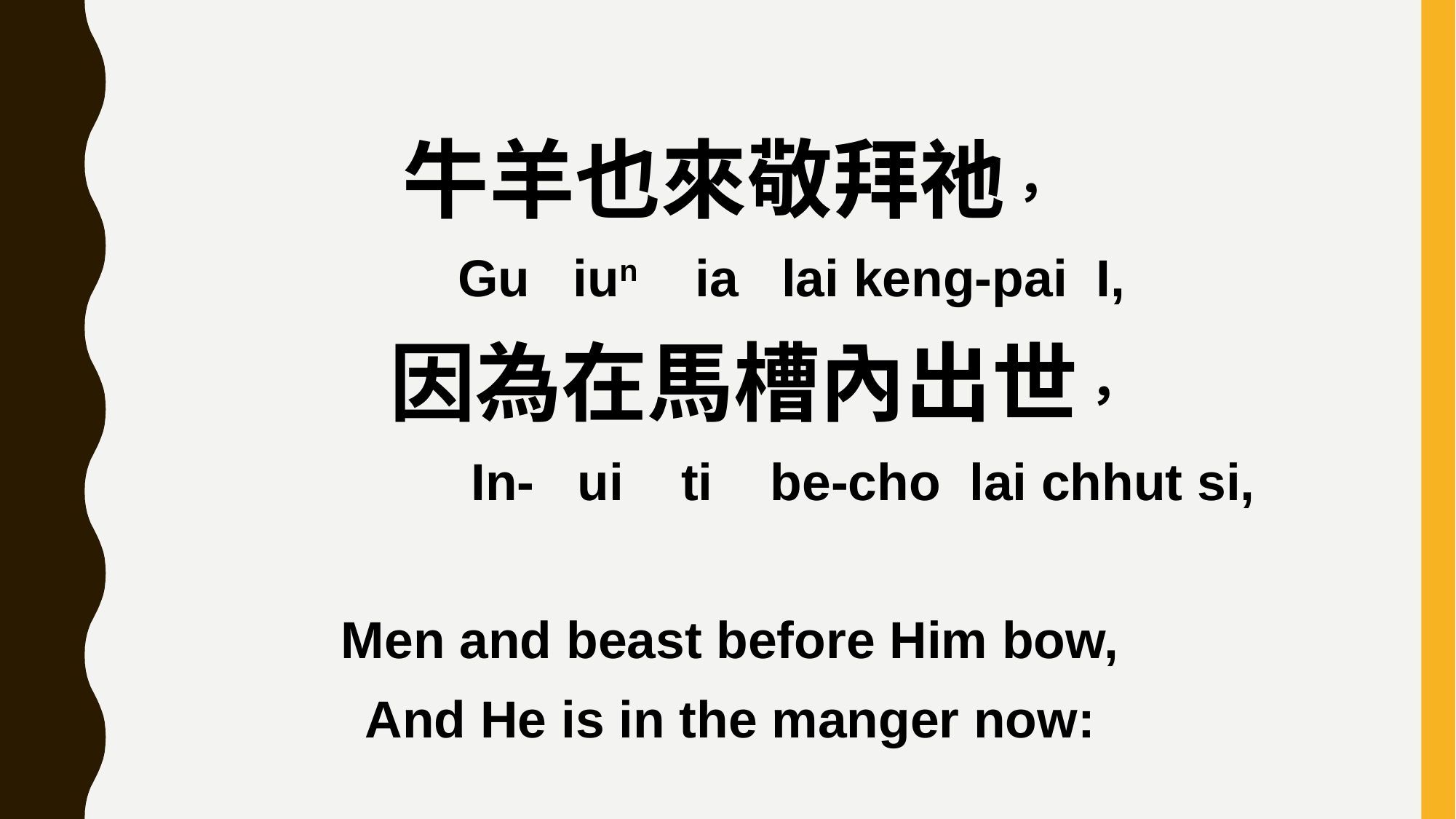

牛羊也來敬拜祂，
                     Gu   iun    ia   lai keng-pai  I,
  因為在馬槽內出世，
                   In-   ui    ti    be-cho  lai chhut si,

Men and beast before Him bow,
And He is in the manger now: